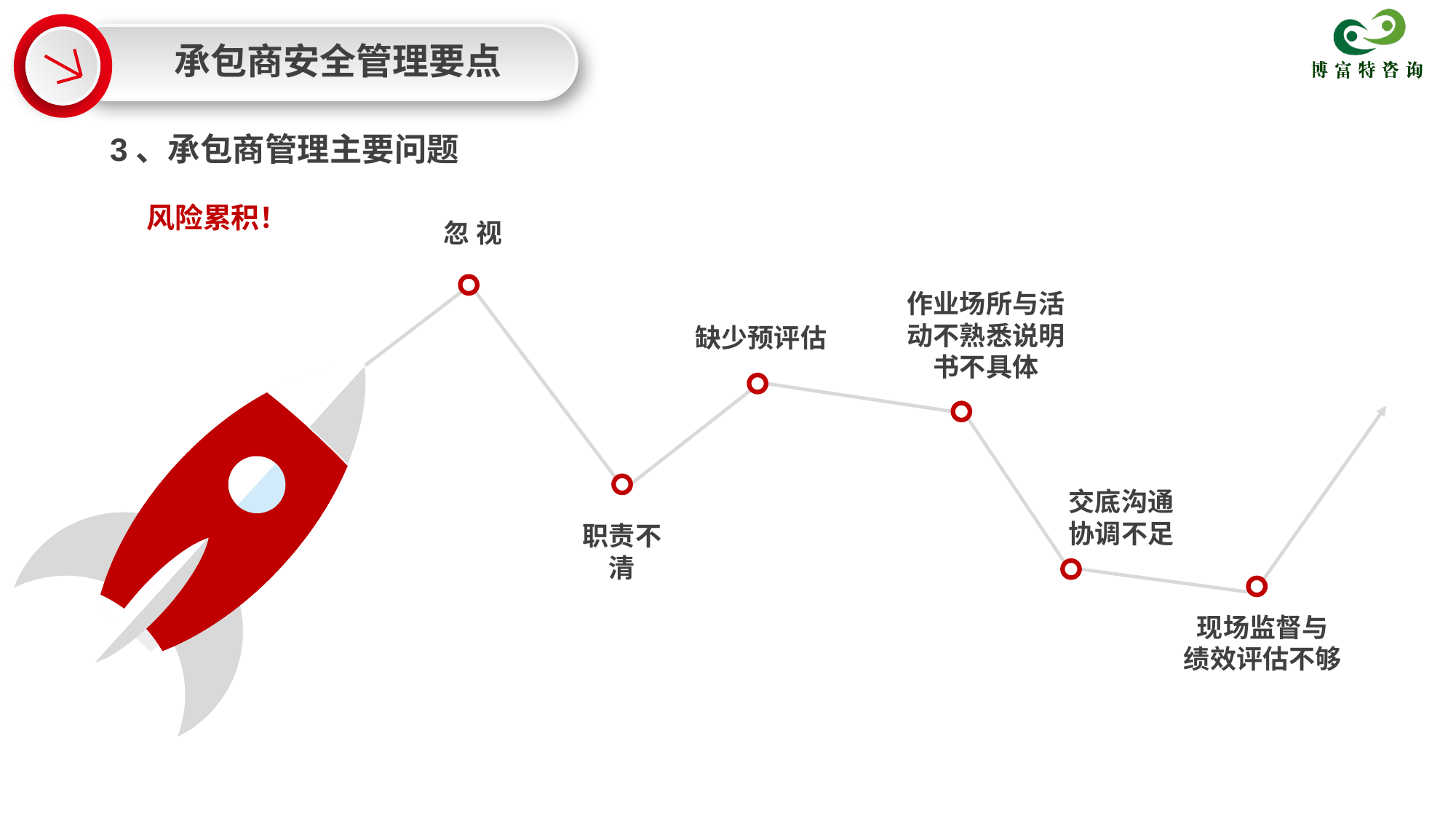

承包商安全管理要点
3、承包商管理主要问题
风险累积！
忽 视

作业场所与活动不熟悉说明书不具体
缺少预评估

交底沟通
协调不足
职责不清

现场监督与
绩效评估不够